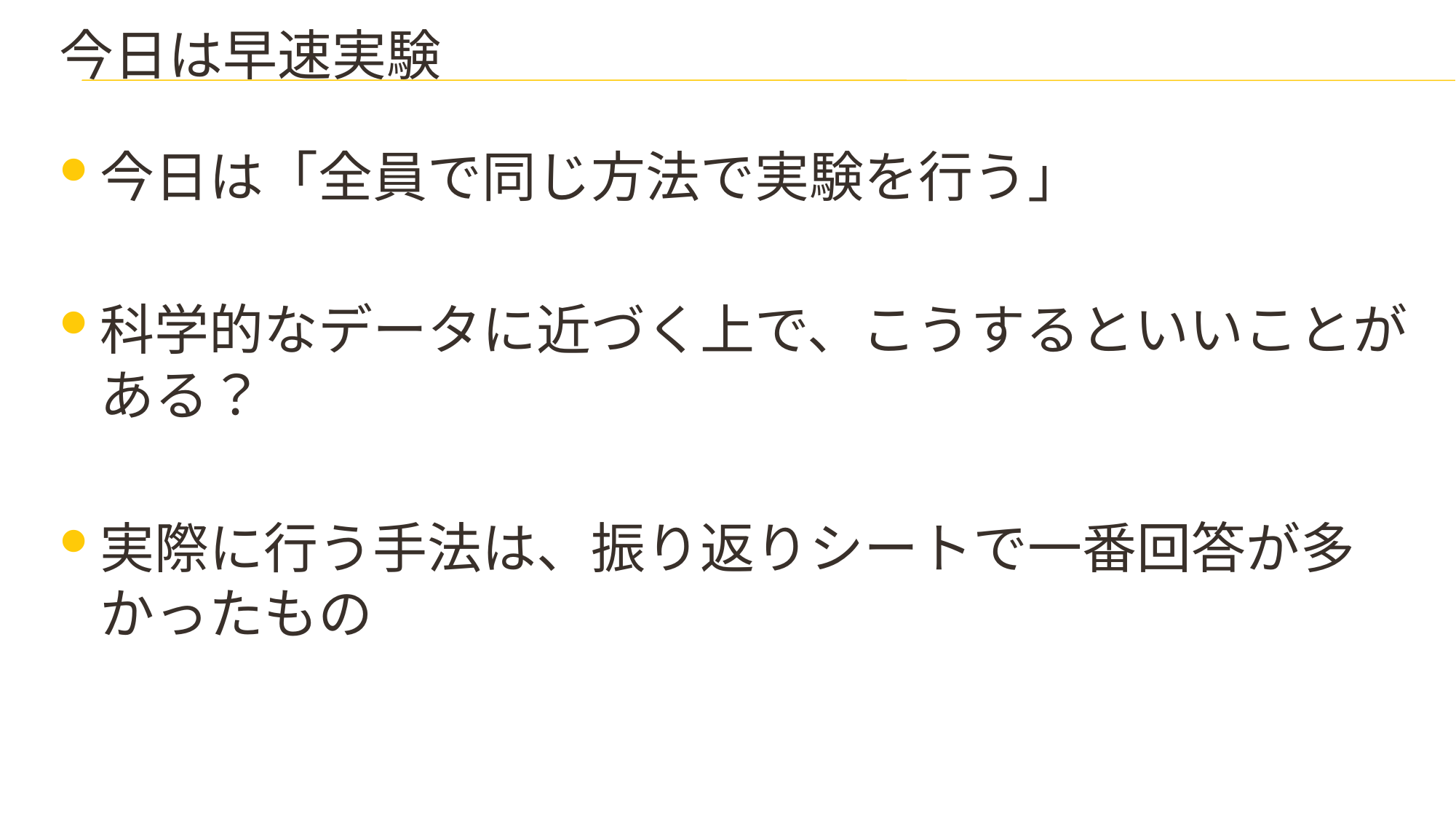

# 今日は早速実験
今日は「全員で同じ方法で実験を行う」

科学的なデータに近づく上で、こうするといいことがある？

実際に行う手法は、振り返りシートで一番回答が多かったもの